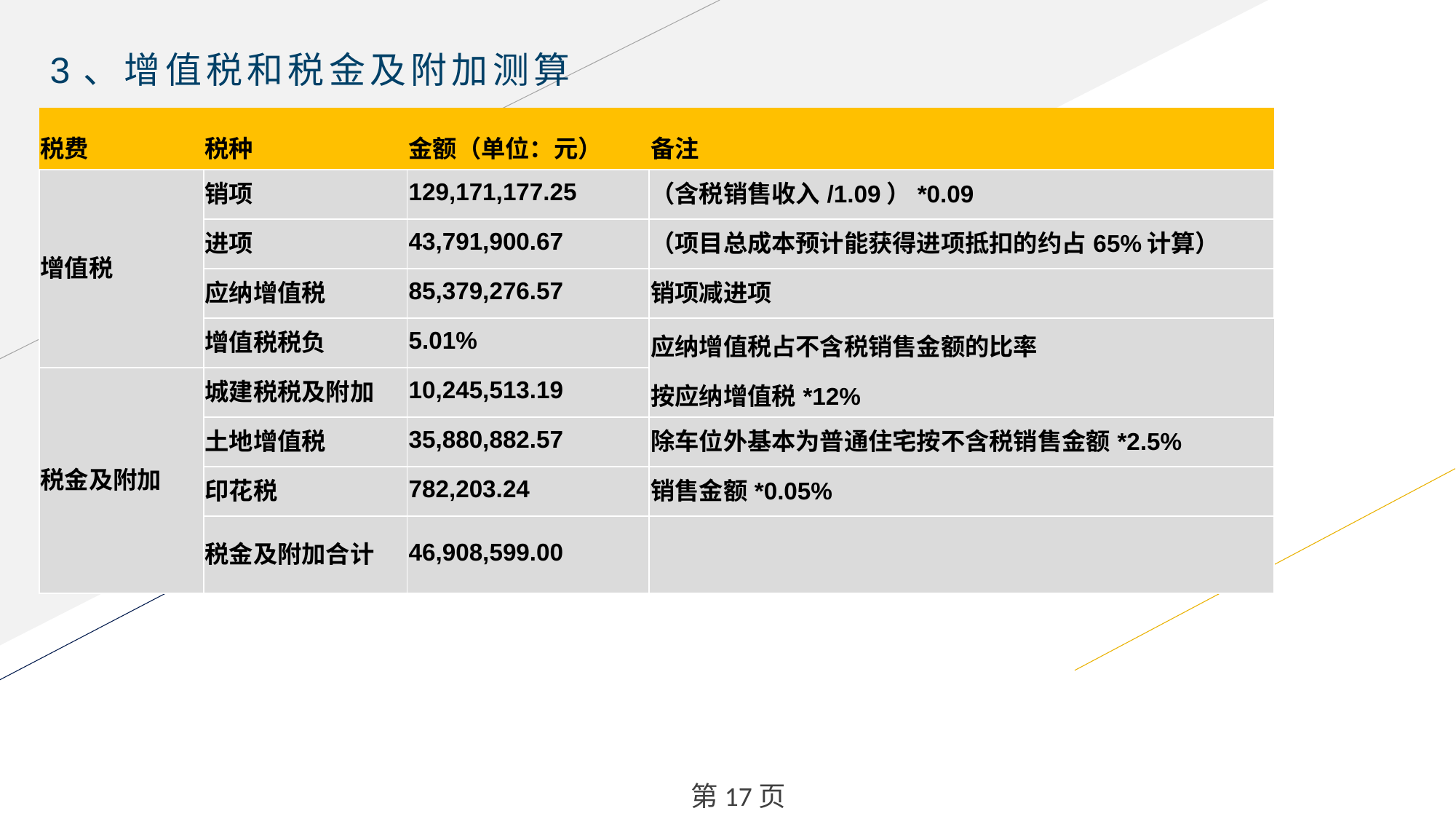

3、增值税和税金及附加测算
| 税费 | 税种 | 金额（单位：元） | 备注 |
| --- | --- | --- | --- |
| 增值税 | 销项 | 129,171,177.25 | （含税销售收入/1.09）\*0.09 |
|  | 进项 | 43,791,900.67 | （项目总成本预计能获得进项抵扣的约占65%计算） |
|  | 应纳增值税 | 85,379,276.57 | 销项减进项 |
|  | 增值税税负 | 5.01% | 应纳增值税占不含税销售金额的比率 |
| 税金及附加 | 城建税税及附加 | 10,245,513.19 | 按应纳增值税\*12% |
|  | 土地增值税 | 35,880,882.57 | 除车位外基本为普通住宅按不含税销售金额\*2.5% |
|  | 印花税 | 782,203.24 | 销售金额\*0.05% |
|  | 税金及附加合计 | 46,908,599.00 |  |
                  第17页